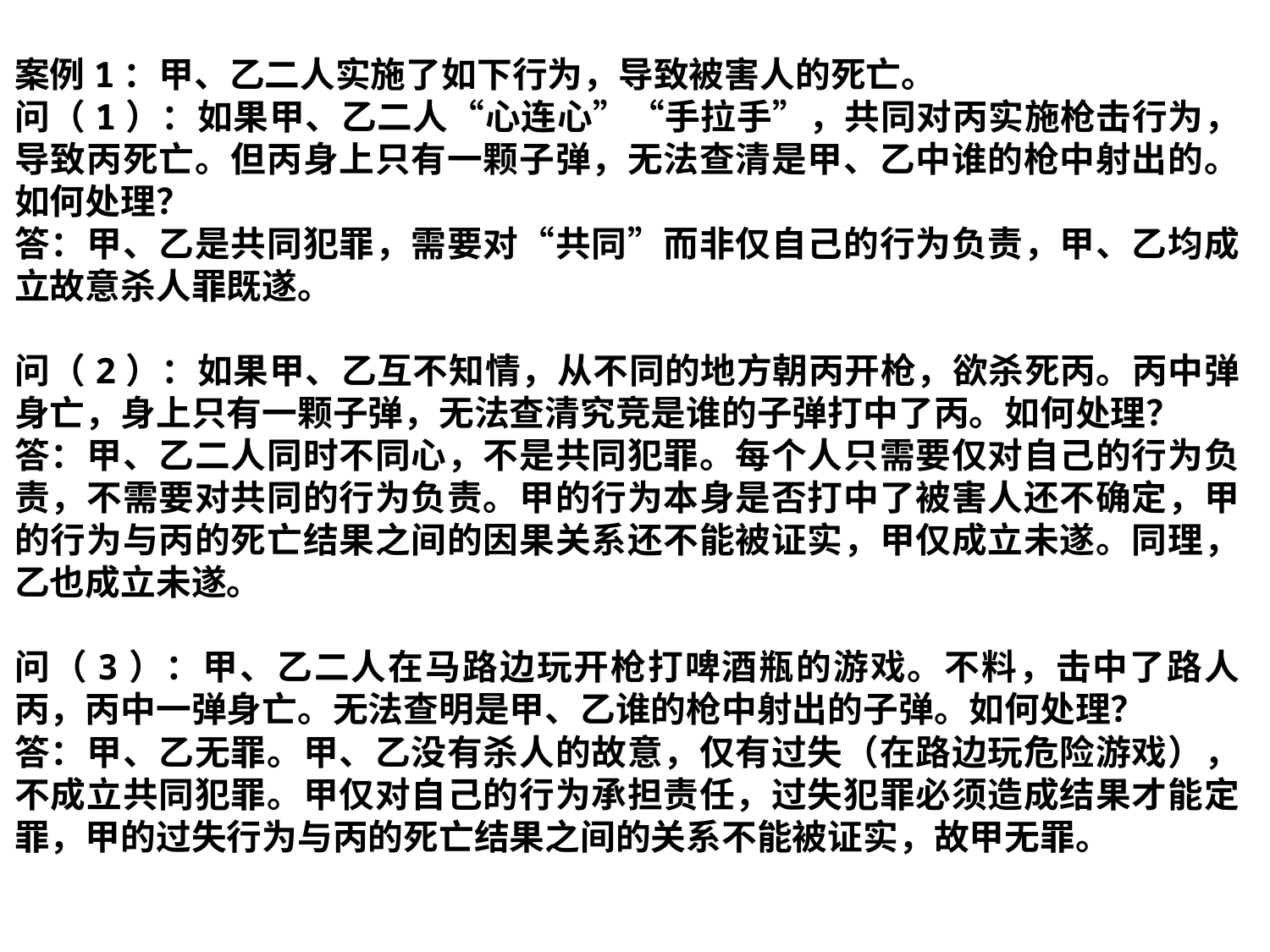

案例1：甲、乙二人实施了如下行为，导致被害人的死亡。
问（1）：如果甲、乙二人“心连心”“手拉手”，共同对丙实施枪击行为，导致丙死亡。但丙身上只有一颗子弹，无法查清是甲、乙中谁的枪中射出的。如何处理？
答：甲、乙是共同犯罪，需要对“共同”而非仅自己的行为负责，甲、乙均成立故意杀人罪既遂。

问（2）：如果甲、乙互不知情，从不同的地方朝丙开枪，欲杀死丙。丙中弹身亡，身上只有一颗子弹，无法查清究竞是谁的子弹打中了丙。如何处理？
答：甲、乙二人同时不同心，不是共同犯罪。每个人只需要仅对自己的行为负责，不需要对共同的行为负责。甲的行为本身是否打中了被害人还不确定，甲的行为与丙的死亡结果之间的因果关系还不能被证实，甲仅成立未遂。同理，乙也成立未遂。

问（3）：甲、乙二人在马路边玩开枪打啤酒瓶的游戏。不料，击中了路人丙，丙中一弹身亡。无法查明是甲、乙谁的枪中射出的子弹。如何处理？
答：甲、乙无罪。甲、乙没有杀人的故意，仅有过失（在路边玩危险游戏），不成立共同犯罪。甲仅对自己的行为承担责任，过失犯罪必须造成结果才能定罪，甲的过失行为与丙的死亡结果之间的关系不能被证实，故甲无罪。